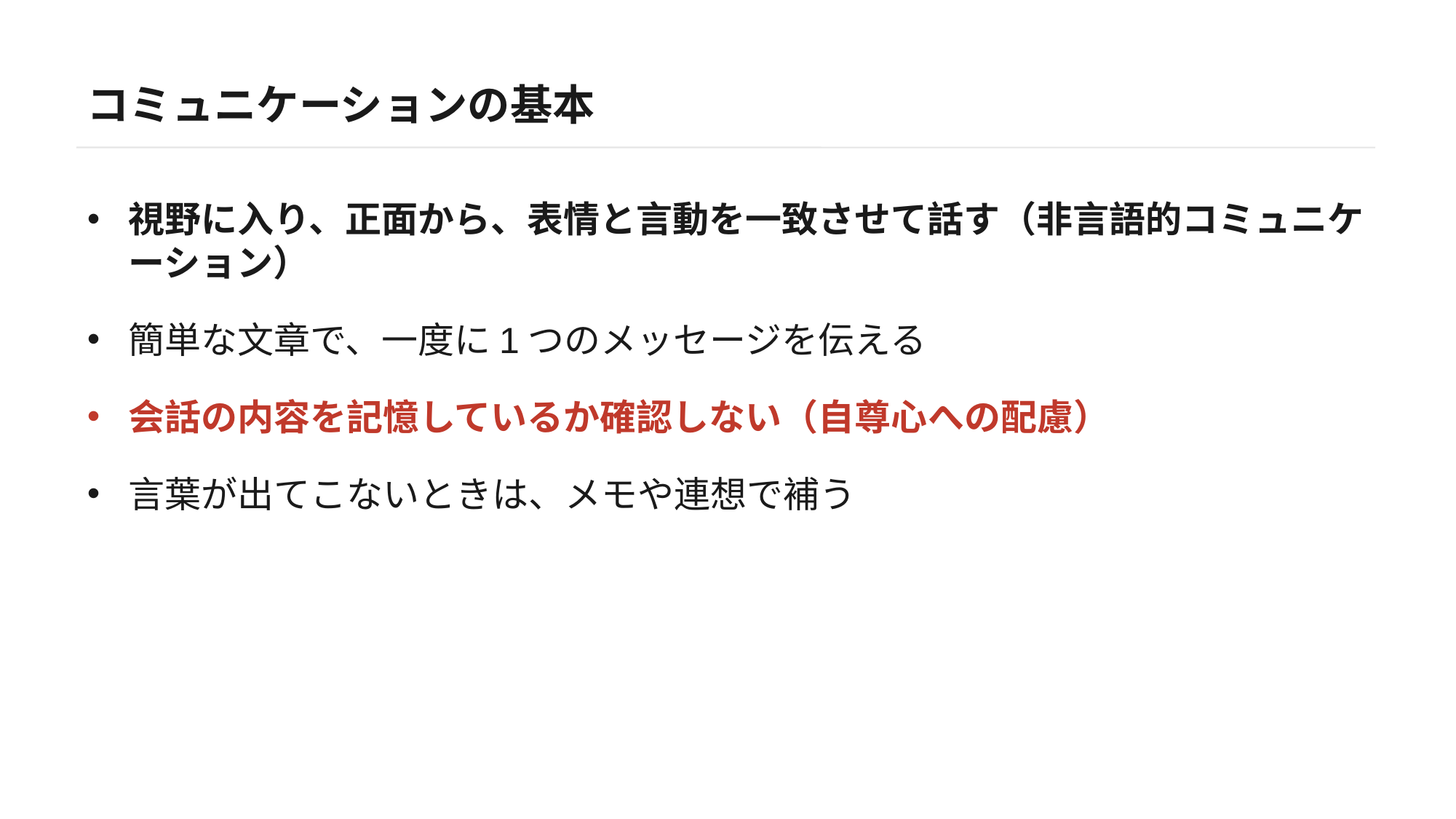

コミュニケーションの基本

視野に入り、正面から、表情と言動を一致させて話す（非言語的コミュニケーション）
簡単な文章で、一度に1つのメッセージを伝える
会話の内容を記憶しているか確認しない（自尊心への配慮）
言葉が出てこないときは、メモや連想で補う